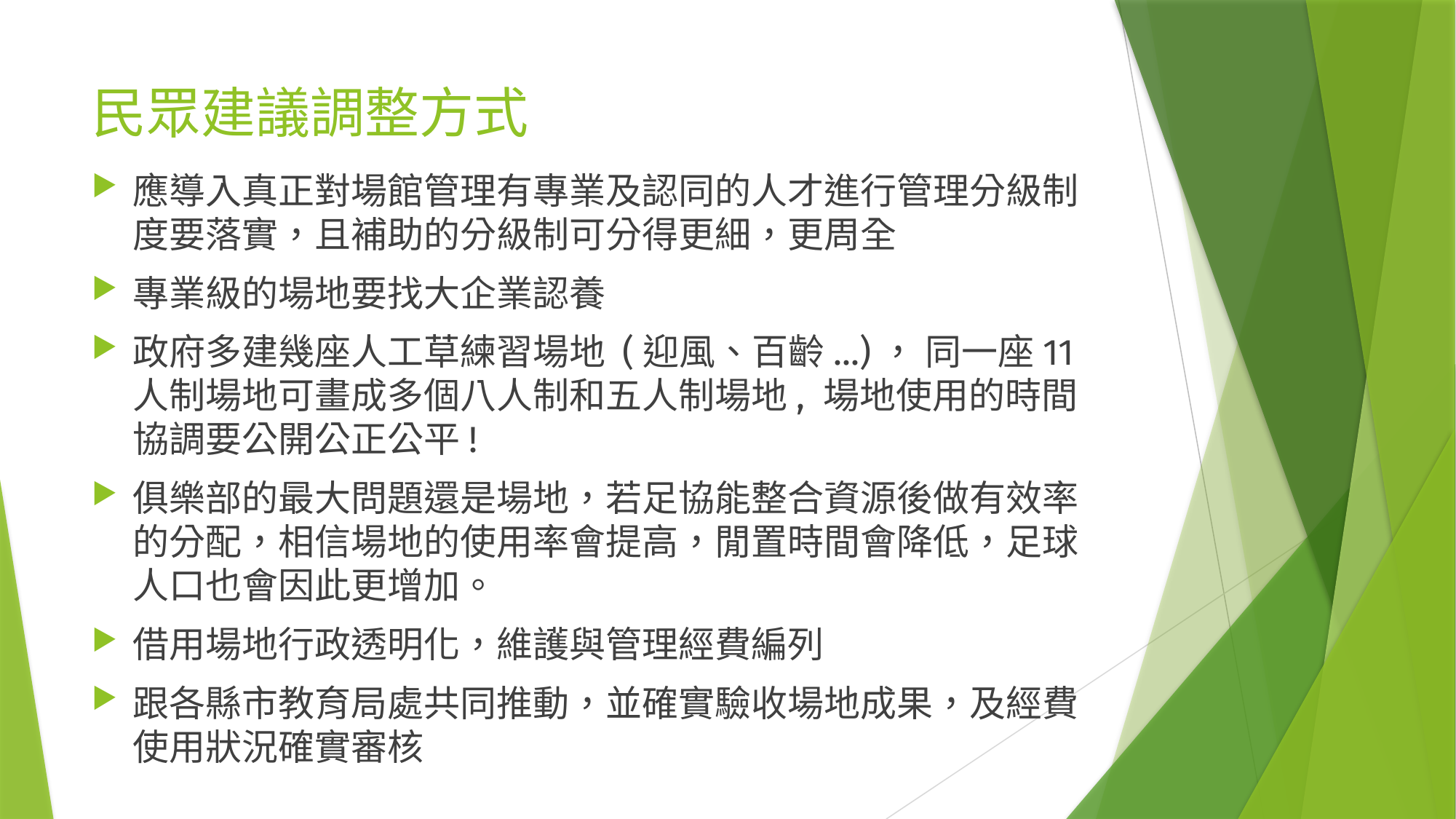

# 民眾建議調整方式
應導入真正對場館管理有專業及認同的人才進行管理分級制度要落實，且補助的分級制可分得更細，更周全
專業級的場地要找大企業認養
政府多建幾座人工草練習場地 (迎風、百齡...)， 同一座11人制場地可畫成多個八人制和五人制場地, 場地使用的時間協調要公開公正公平!
俱樂部的最大問題還是場地，若足協能整合資源後做有效率的分配，相信場地的使用率會提高，閒置時間會降低，足球人口也會因此更增加。
借用場地行政透明化，維護與管理經費編列
跟各縣市教育局處共同推動，並確實驗收場地成果，及經費使用狀況確實審核